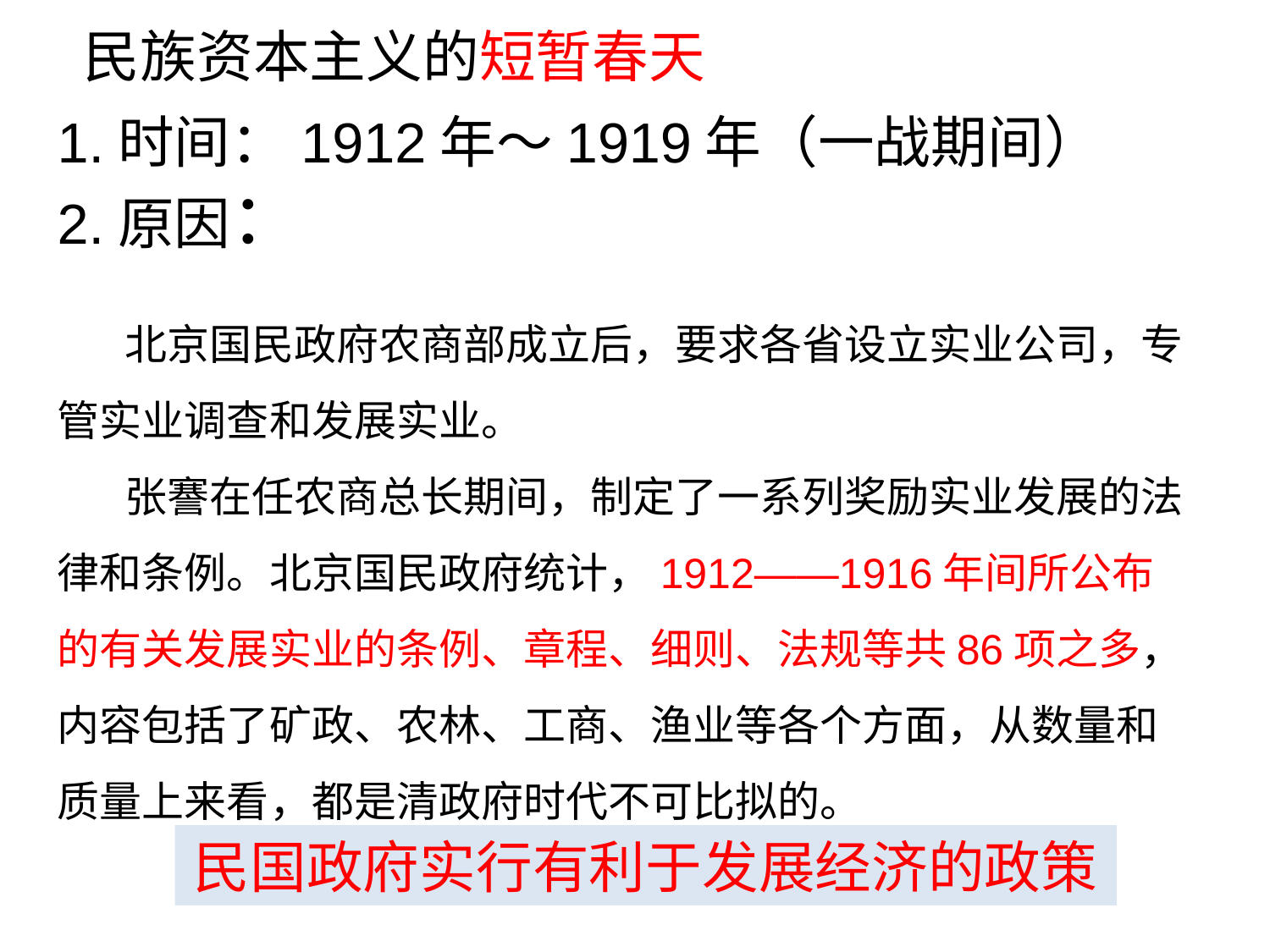

民族资本主义的短暂春天
1.时间：1912年～1919年（一战期间）
2.原因：
      北京国民政府农商部成立后，要求各省设立实业公司，专管实业调查和发展实业。
      张謇在任农商总长期间，制定了一系列奖励实业发展的法律和条例。北京国民政府统计，1912——1916年间所公布的有关发展实业的条例、章程、细则、法规等共86项之多，内容包括了矿政、农林、工商、渔业等各个方面，从数量和质量上来看，都是清政府时代不可比拟的。
民国政府实行有利于发展经济的政策